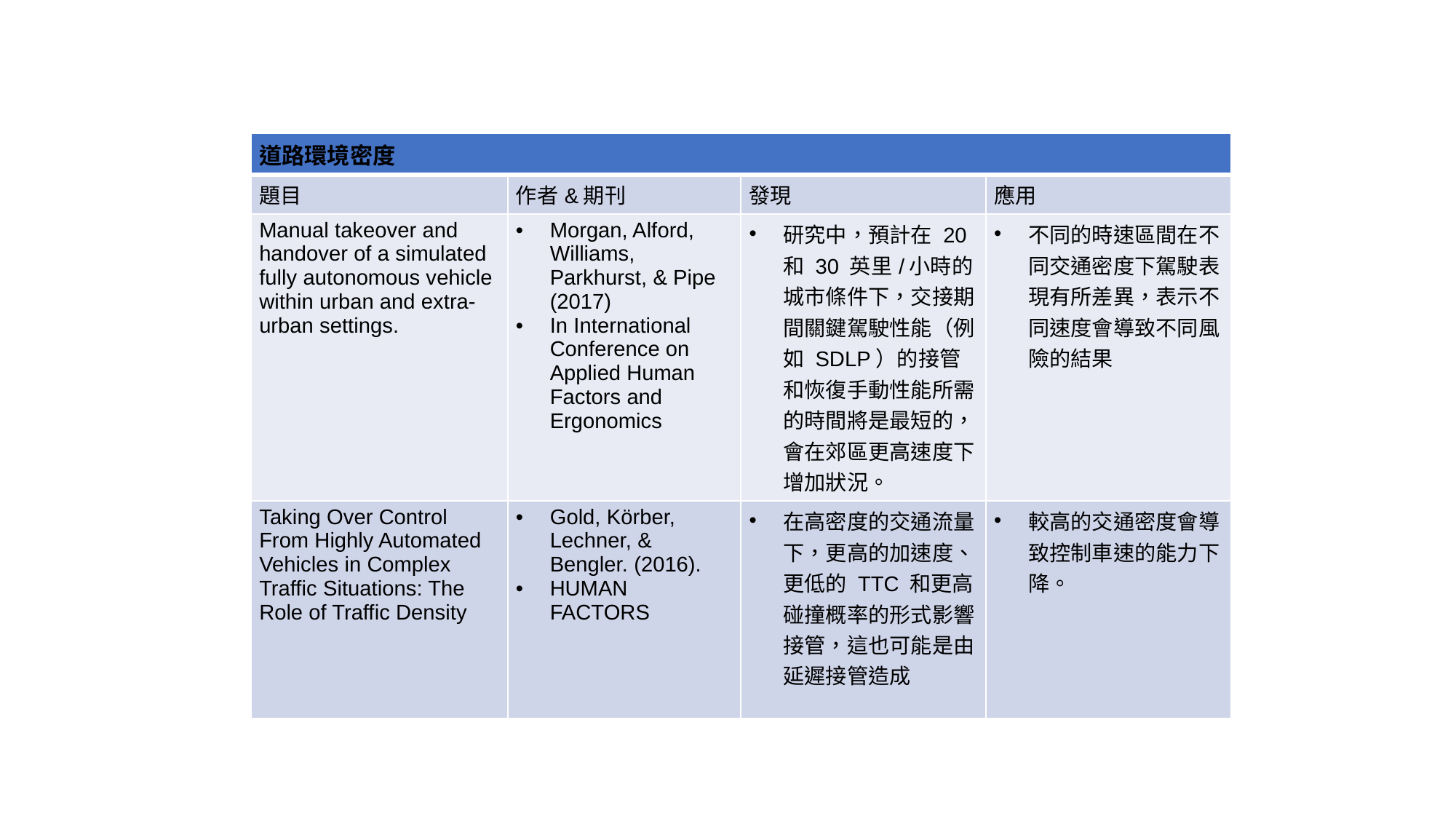

| 道路環境密度 |  |  |  |
| --- | --- | --- | --- |
| 題目 | 作者&期刊 | 發現 | 應用 |
| Manual takeover and handover of a simulated fully autonomous vehicle within urban and extra-urban settings. | Morgan, Alford, Williams, Parkhurst, & Pipe (2017) In International Conference on Applied Human Factors and Ergonomics | 研究中，預計在 20 和 30 英里/小時的城市條件下，交接期間關鍵駕駛性能（例如 SDLP）的接管和恢復手動性能所需的時間將是最短的，會在郊區更高速度下增加狀況。 | 不同的時速區間在不同交通密度下駕駛表現有所差異，表示不同速度會導致不同風險的結果 |
| Taking Over Control From Highly Automated Vehicles in Complex Traffic Situations: The Role of Traffic Density | Gold, Körber, Lechner, & Bengler. (2016). HUMAN FACTORS | 在高密度的交通流量下，更高的加速度、更低的 TTC 和更高碰撞概率的形式影響接管，這也可能是由延遲接管造成 | 較高的交通密度會導致控制車速的能力下降。 |